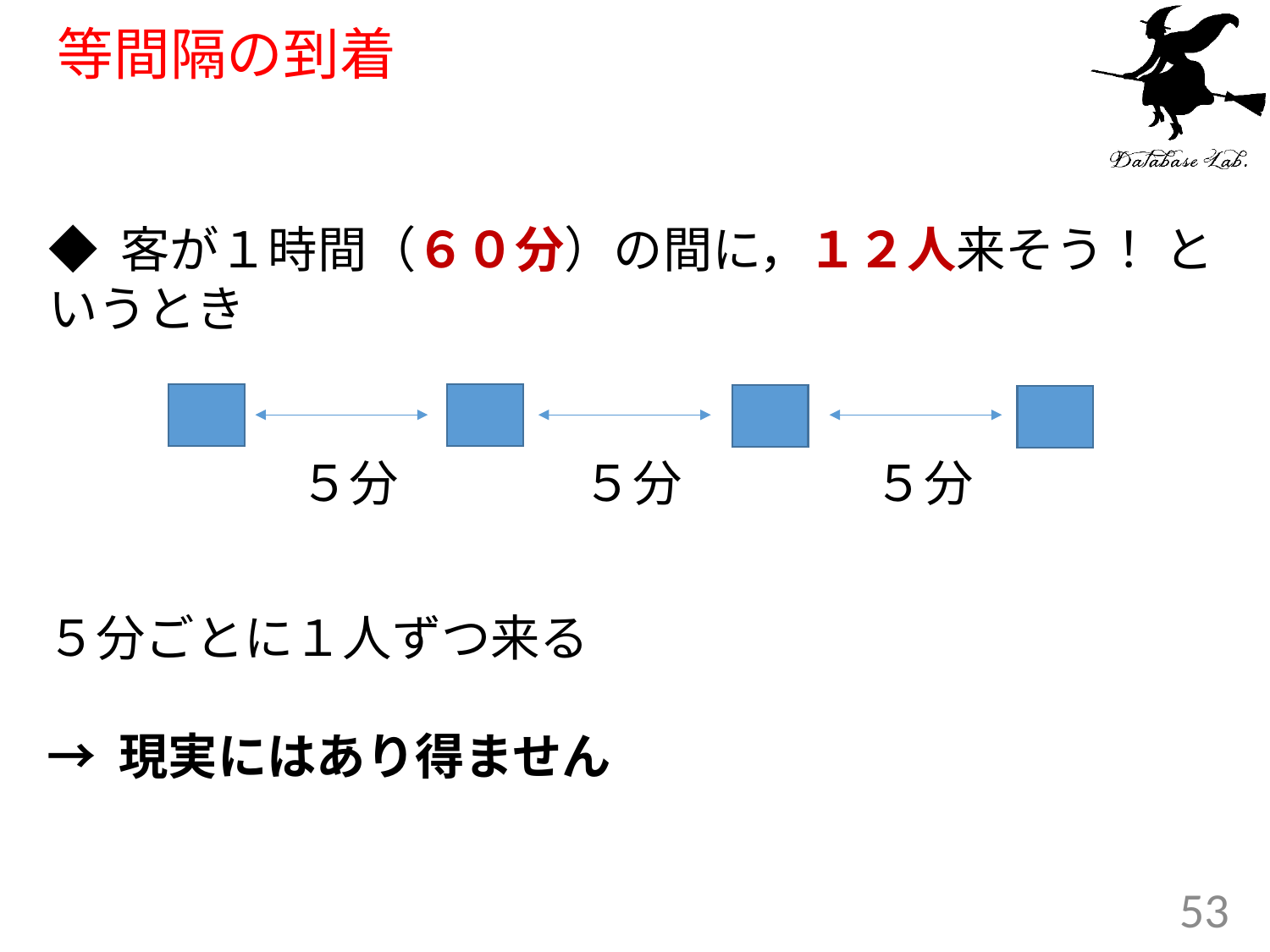

# 等間隔の到着
◆ 客が１時間（６０分）の間に，１２人来そう！ というとき

５分
５分
５分
５分ごとに１人ずつ来る

→ 現実にはあり得ません
53